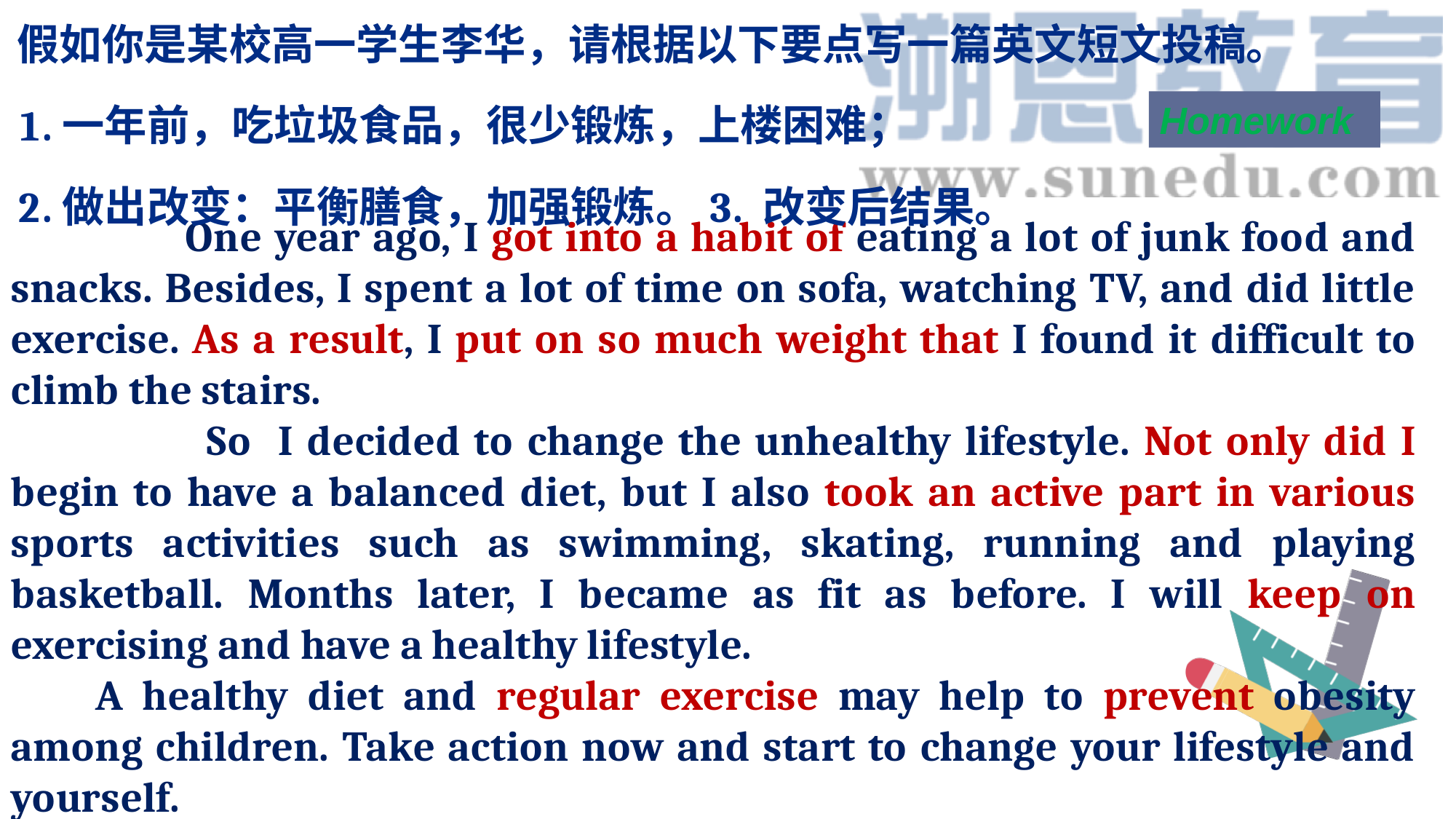

假如你是某校高一学生李华，请根据以下要点写一篇英文短文投稿。
1.一年前，吃垃圾食品，很少锻炼，上楼困难；
2.做出改变：平衡膳食，加强锻炼。3. 改变后结果。

Homework

         One year ago, I got into a habit of eating a lot of junk food and snacks. Besides, I spent a lot of time on sofa, watching TV, and did little exercise. As a result, I put on so much weight that I found it difficult to climb the stairs.
         So  I decided to change the unhealthy lifestyle. Not only did I begin to have a balanced diet, but I also took an active part in various sports activities such as swimming, skating, running and playing basketball. Months later, I became as fit as before. I will keep on exercising and have a healthy lifestyle.
A healthy diet and regular exercise may help to prevent obesity among children. Take action now and start to change your lifestyle and yourself.